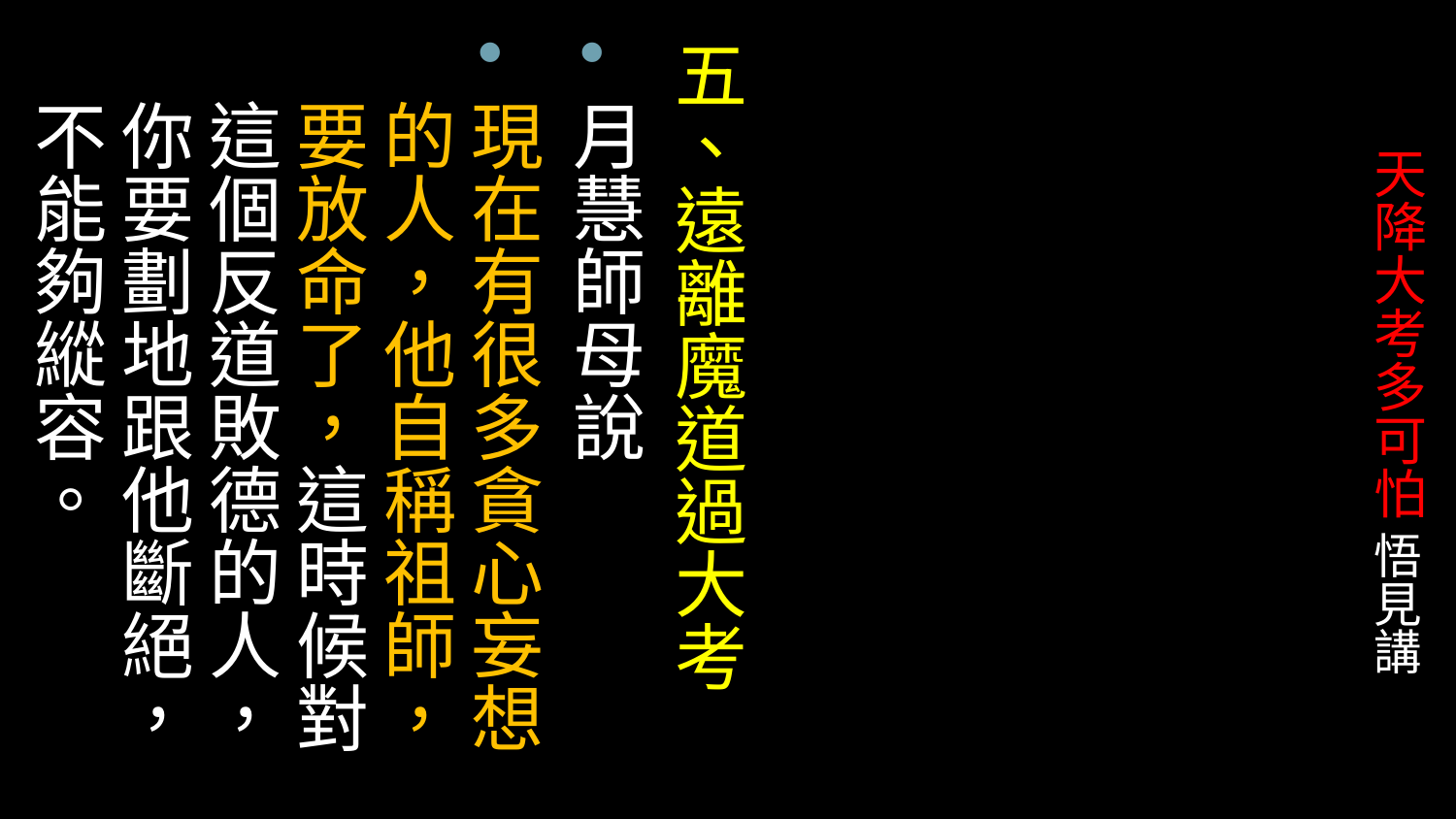

五、遠離魔道過大考
月慧師母說
現在有很多貪心妄想的人，他自稱祖師，要放命了，這時候對這個反道敗德的人，你要劃地跟他斷絕，不能夠縱容。
# 天降大考多可怕 悟見講